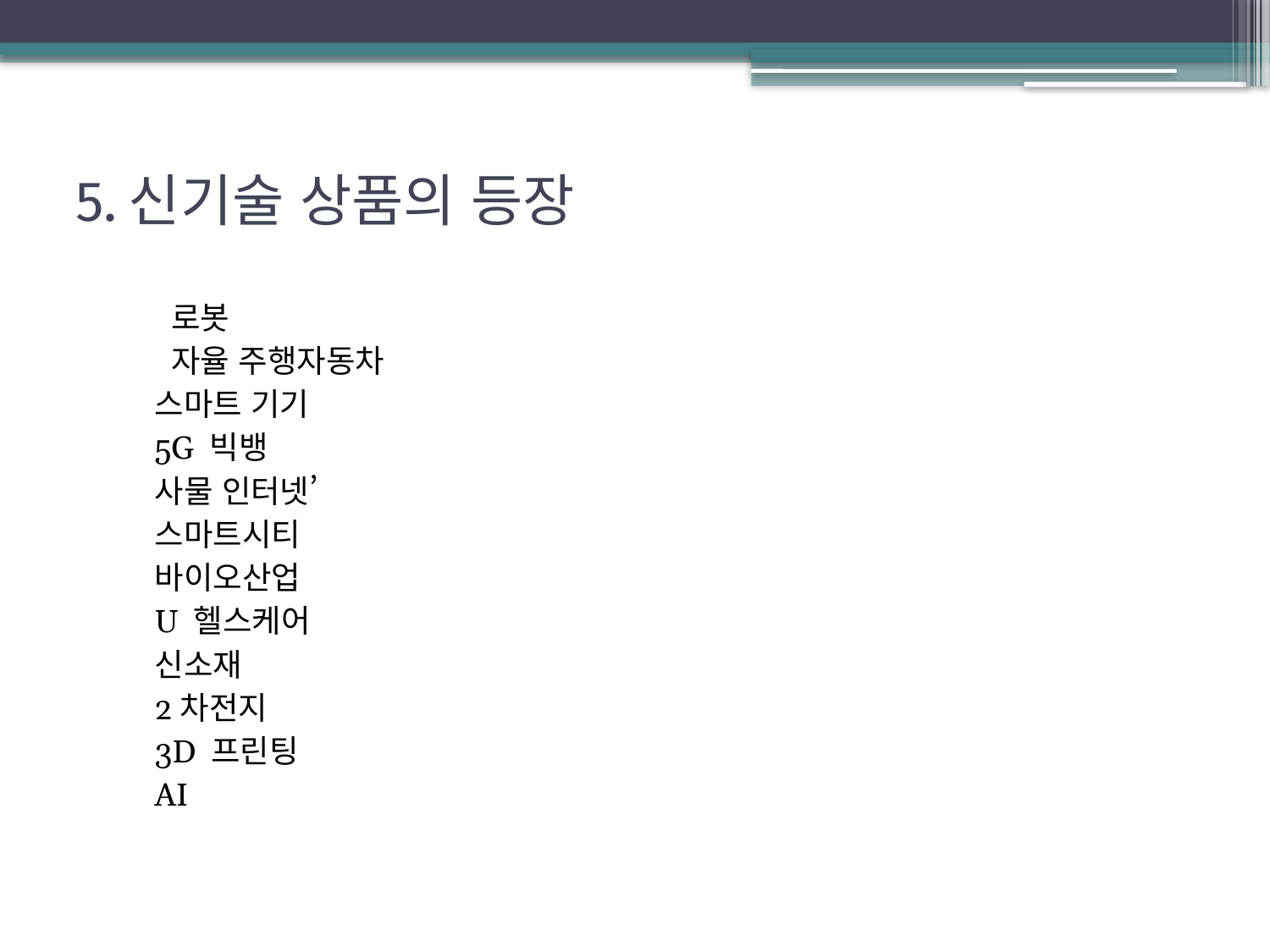

# 5.신기술 상품의 등장

 로봇
 자율 주행자동차
스마트 기기
5G 빅뱅
사물 인터넷’
스마트시티
바이오산업
U 헬스케어
신소재
2차전지
3D 프린팅
AI